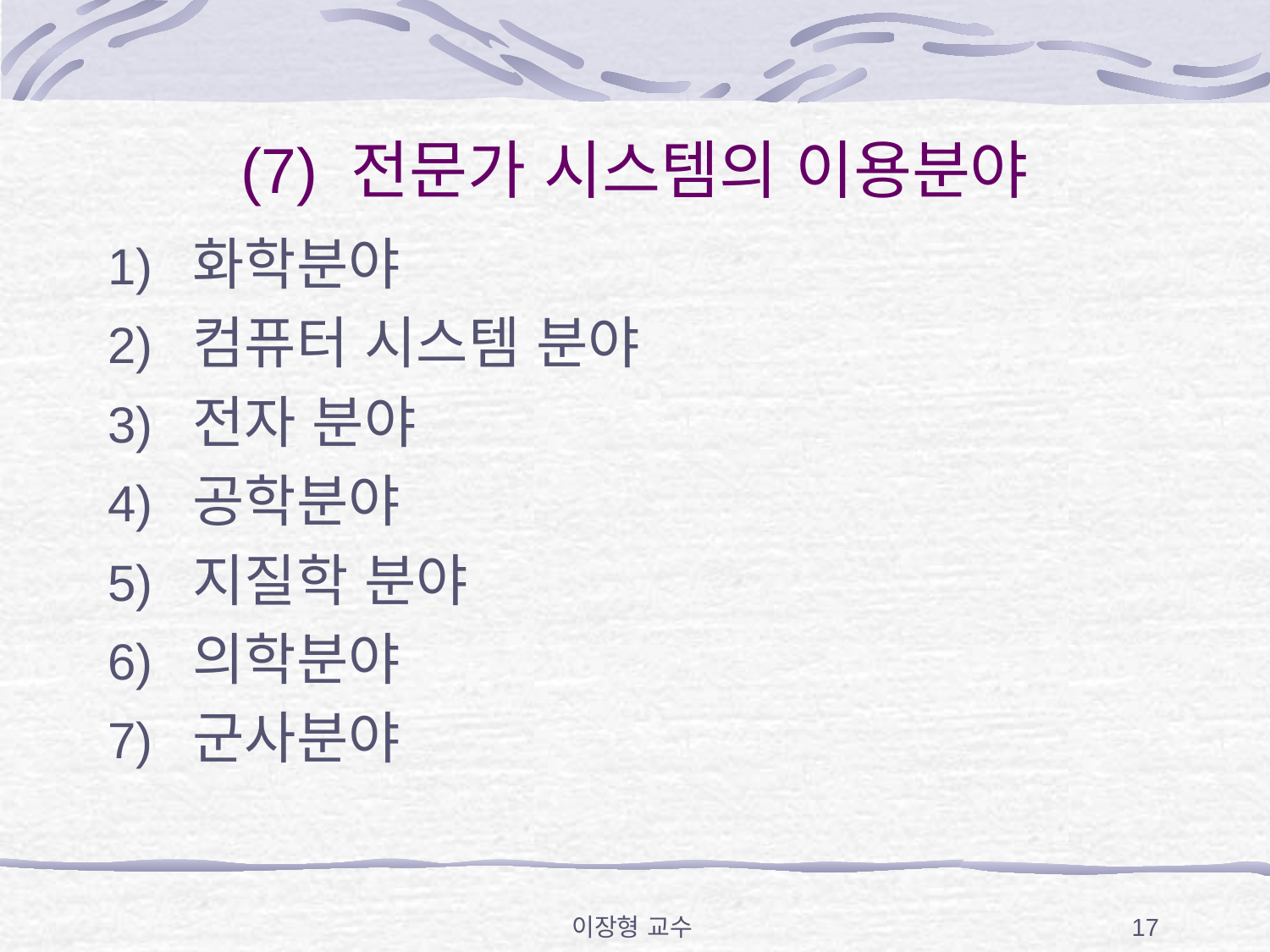

# (7) 전문가 시스템의 이용분야
화학분야
컴퓨터 시스템 분야
전자 분야
공학분야
지질학 분야
의학분야
군사분야
이장형 교수
17